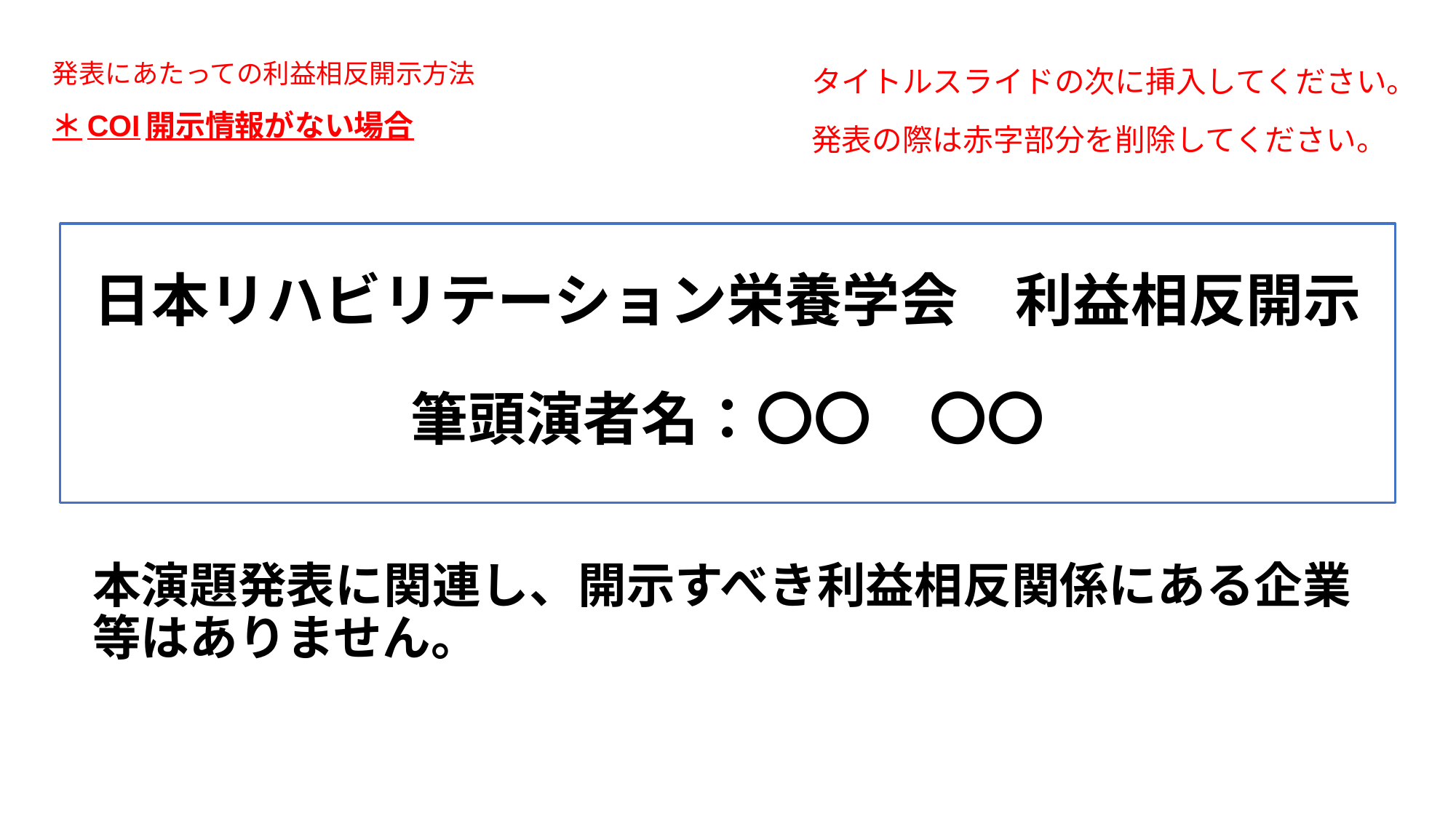

タイトルスライドの次に挿入してください。
発表の際は赤字部分を削除してください。
# 発表にあたっての利益相反開示方法 ＊COI開示情報がない場合
日本リハビリテーション栄養学会　利益相反開示
筆頭演者名：〇〇　〇〇
本演題発表に関連し、開示すべき利益相反関係にある企業等はありません。